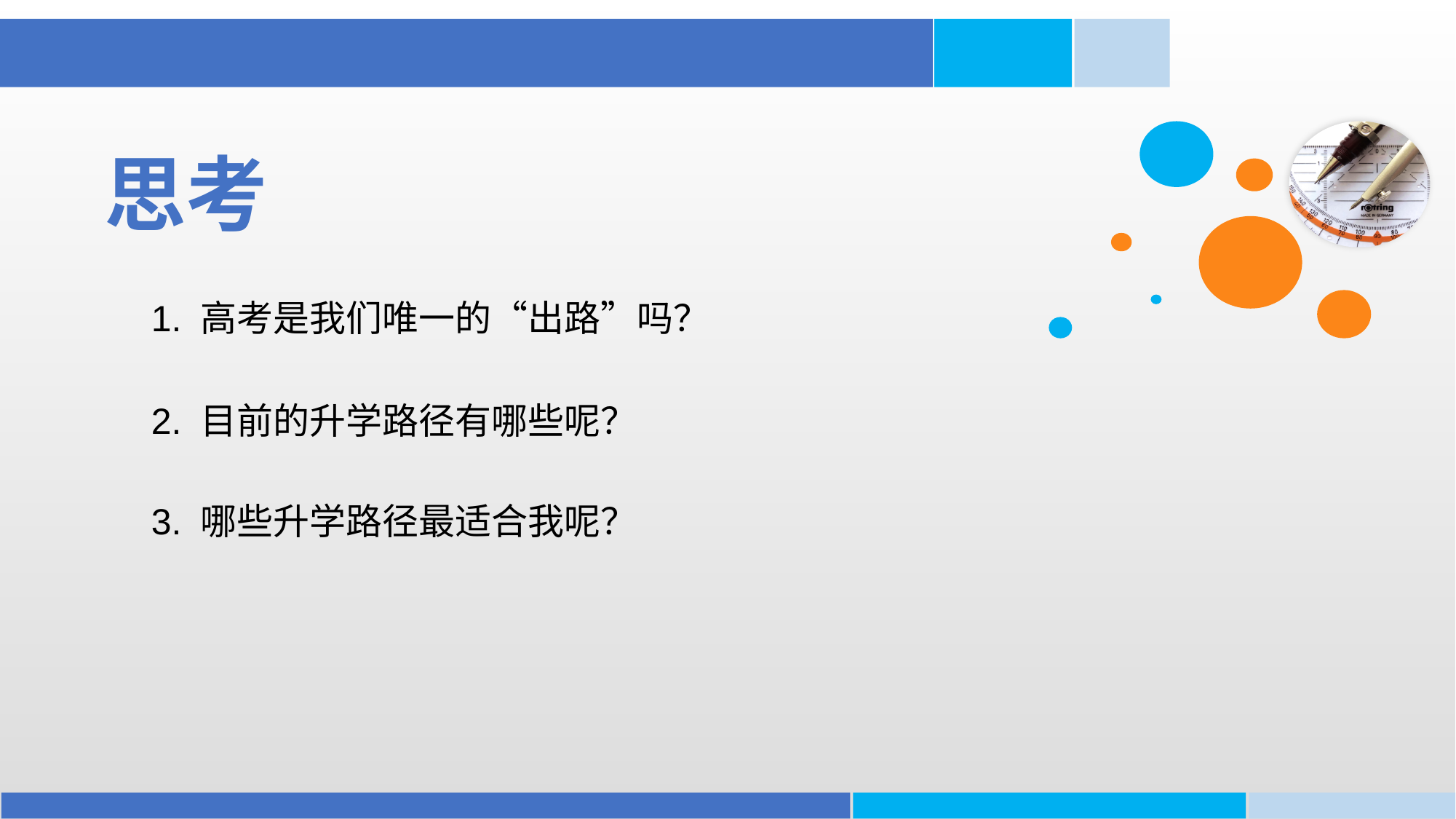

思考
1. 高考是我们唯一的“出路”吗？
2. 目前的升学路径有哪些呢？
3. 哪些升学路径最适合我呢？